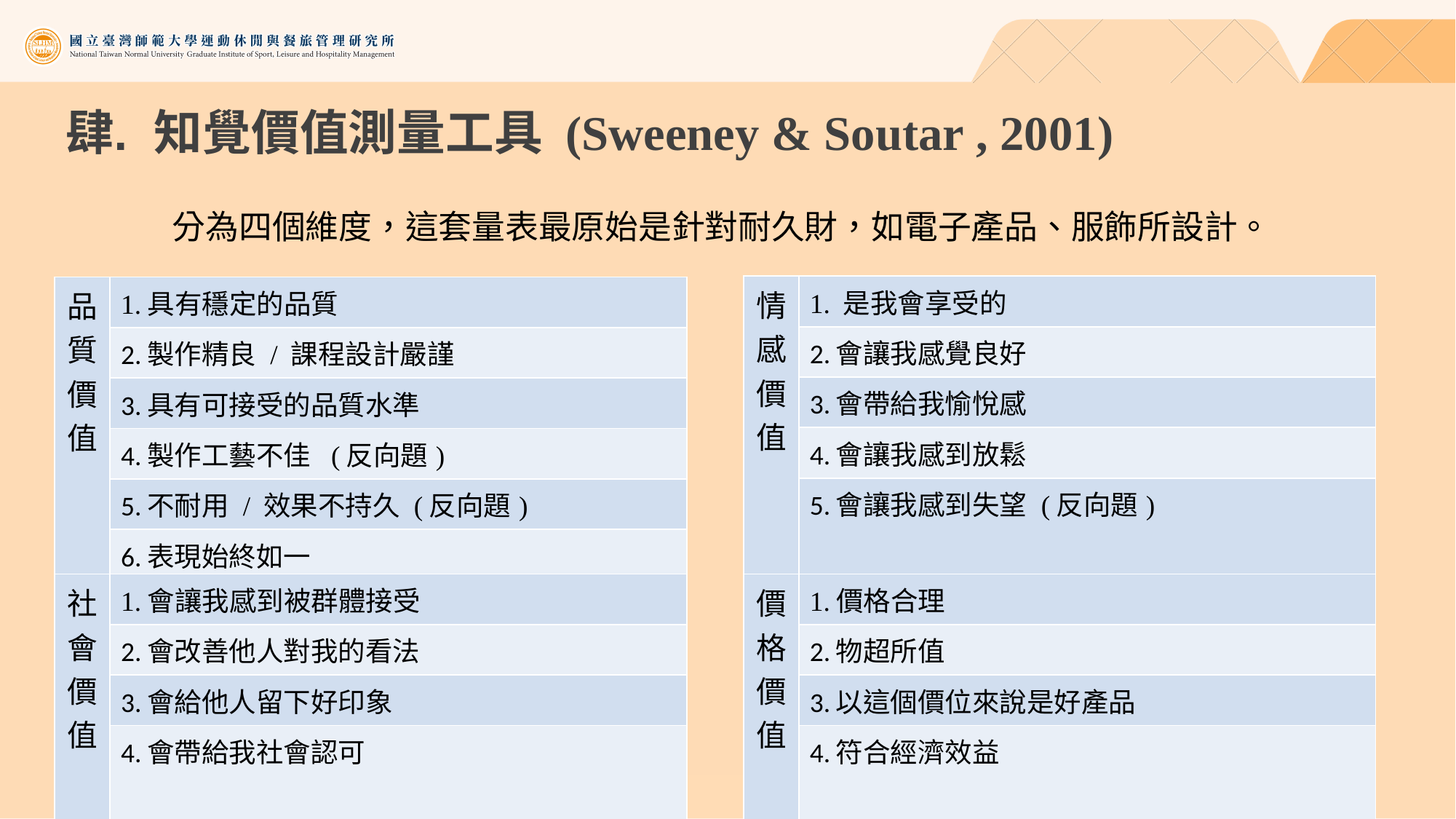

# 知覺價值測量工具 (Sweeney & Soutar , 2001)
分為四個維度，這套量表最原始是針對耐久財，如電子產品、服飾所設計。
| 情感價值 | 1. 是我會享受的 |
| --- | --- |
|  | 2.會讓我感覺良好 |
|  | 3.會帶給我愉悅感 |
|  | 4.會讓我感到放鬆 |
|  | 5.會讓我感到失望 (反向題) |
| 品質價值 | 1.具有穩定的品質 |
| --- | --- |
|  | 2.製作精良 / 課程設計嚴謹 |
|  | 3.具有可接受的品質水準 |
|  | 4.製作工藝不佳 (反向題) |
|  | 5.不耐用 / 效果不持久 (反向題) |
|  | 6.表現始終如一 |
| 社會價值 | 1.會讓我感到被群體接受 |
| --- | --- |
|  | 2.會改善他人對我的看法 |
|  | 3.會給他人留下好印象 |
|  | 4.會帶給我社會認可 |
| 價格價值 | 1.價格合理 |
| --- | --- |
|  | 2.物超所值 |
|  | 3.以這個價位來說是好產品 |
|  | 4.符合經濟效益 |

P. 12